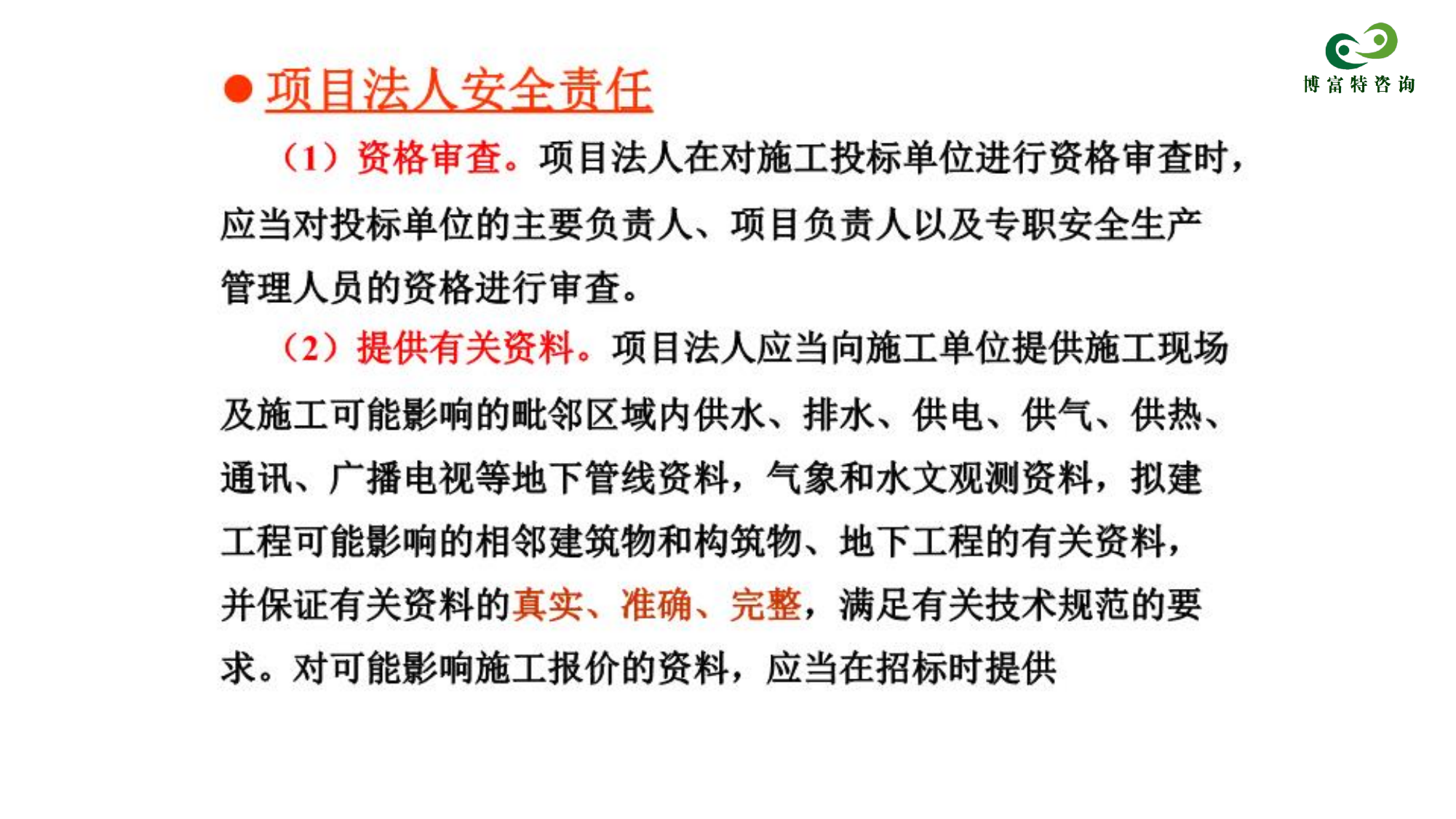

●项且法人安全责任

(1)资格审查。项目法人在对施工投标单位进行资格审查时,

应当对投标单位的主要负责人、项目负责人以及专职安全生产

管理人员的资格进行审查。

(2)提供有关资料。项目法人应当向施工单位提供施工现场

及施工可能影响的毗邻区域内供水、排水、供电、供气、供热

通讯、广播电视等地下管线资料,气象和水文观测资料,拟建

工程可能影响的相邻建筑物和构筑物、地下工程的有关资料,

并保证有关资料的真实、准确、完整,满足有关技术规范的要

求。对可能影响施工报价的资料,应当在招标时提供